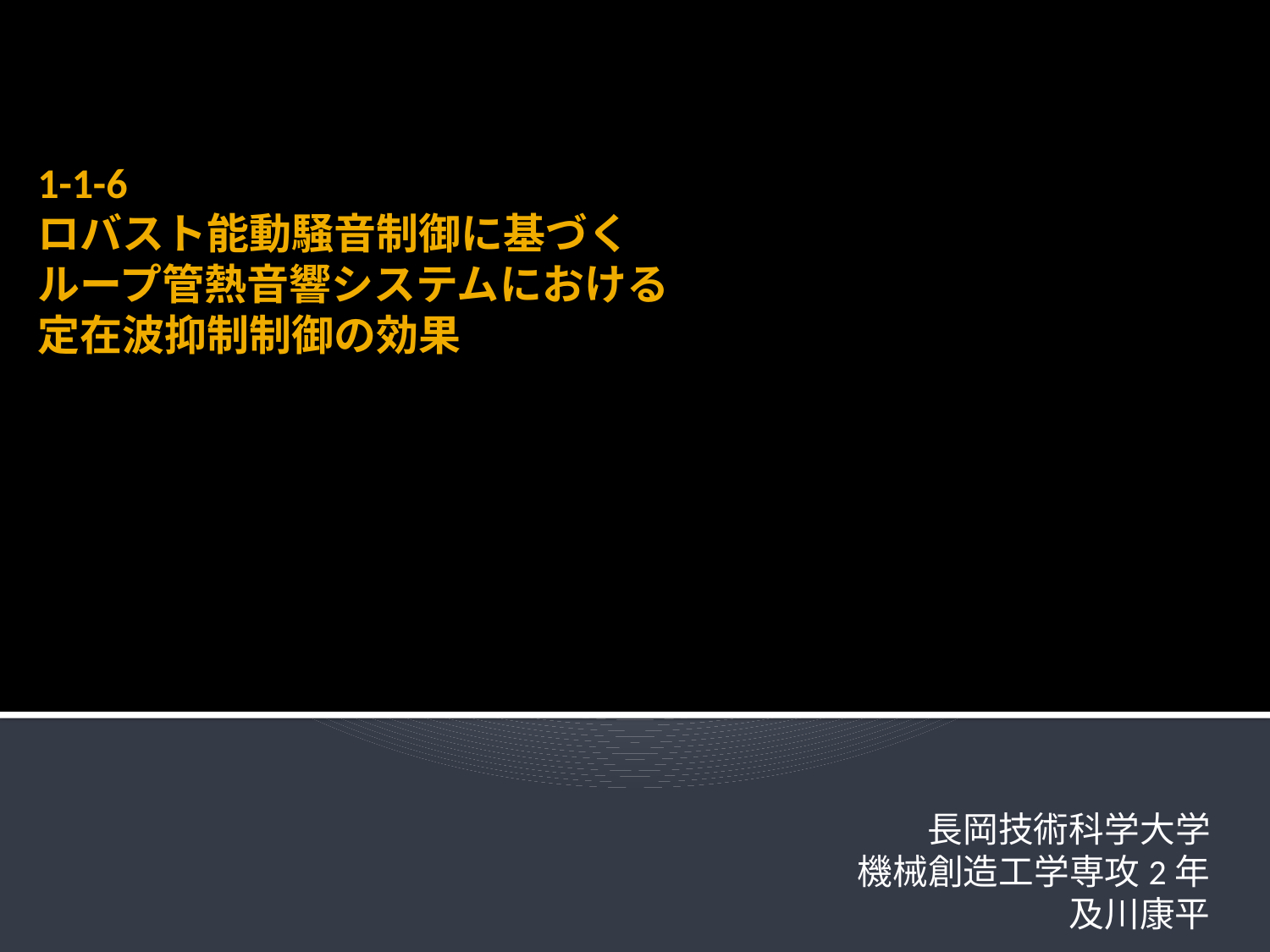

# 1-1-6 ロバスト能動騒音制御に基づく ループ管熱音響システムにおける 定在波抑制制御の効果
長岡技術科学大学
機械創造工学専攻2年
及川康平